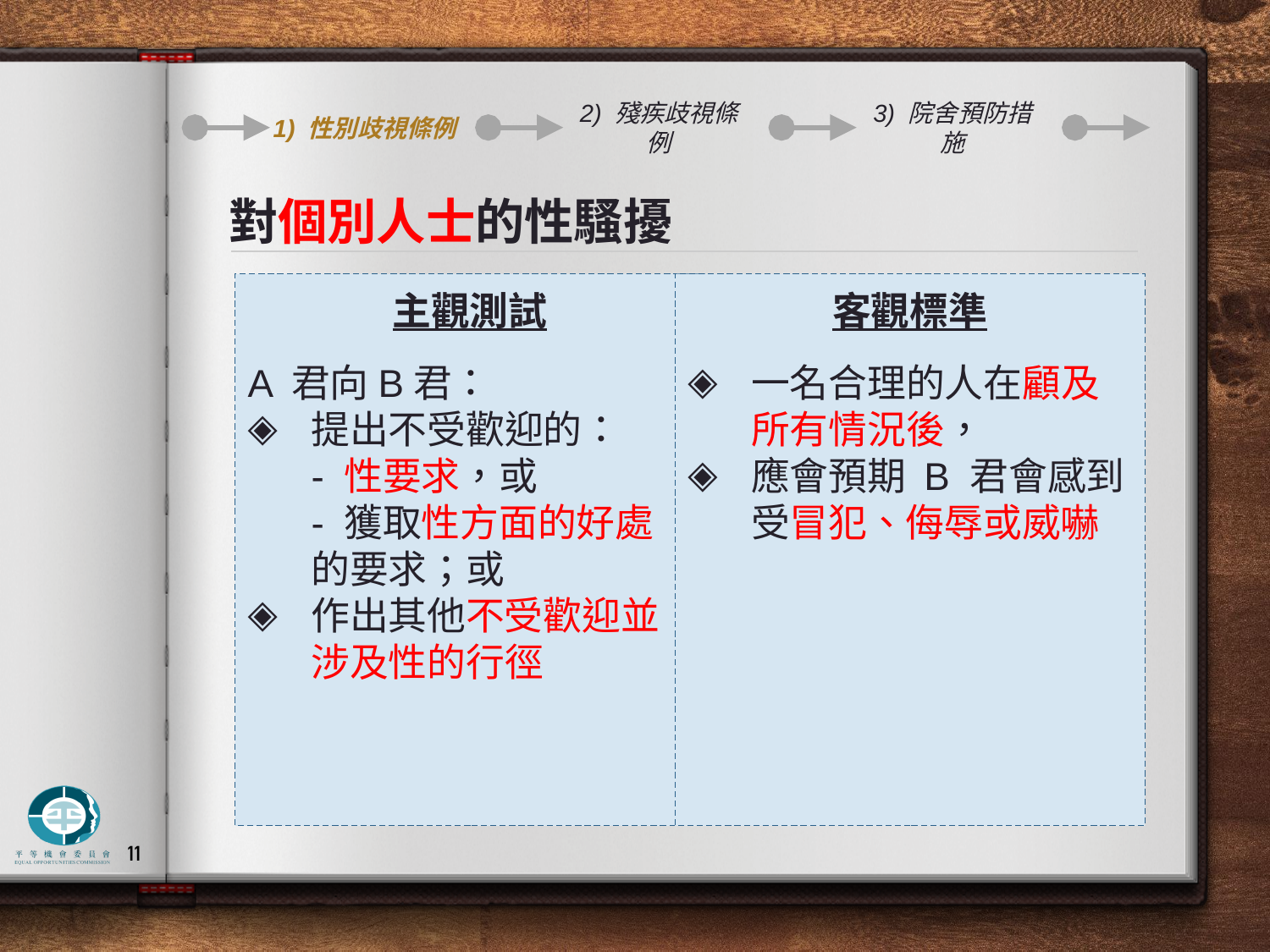

1) 性別歧視條例
2) 殘疾歧視條例
3) 院舍預防措施
# 對個別人士的性騷擾
主觀測試

A 君向B君：
提出不受歡迎的：
	- 性要求，或
	- 獲取性方面的好處的要求；或
作出其他不受歡迎並涉及性的行徑

客觀標準

一名合理的人在顧及所有情況後，
應會預期 B 君會感到受冒犯、侮辱或威嚇